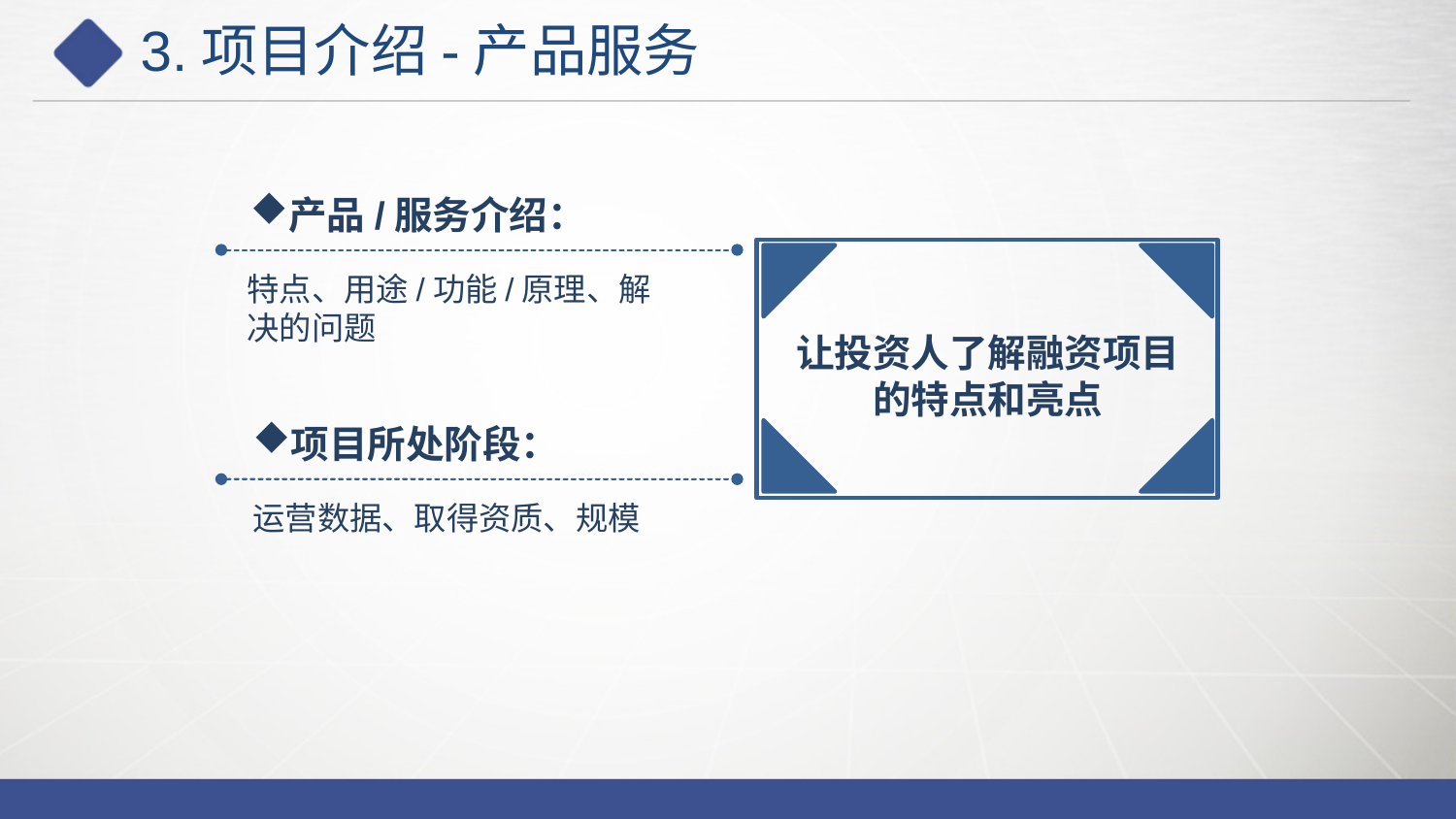

# 3.项目介绍-产品服务
产品/服务介绍：

特点、用途/功能/原理、解决的问题

让投资人了解融资项目的特点和亮点
项目所处阶段：

运营数据、取得资质、规模